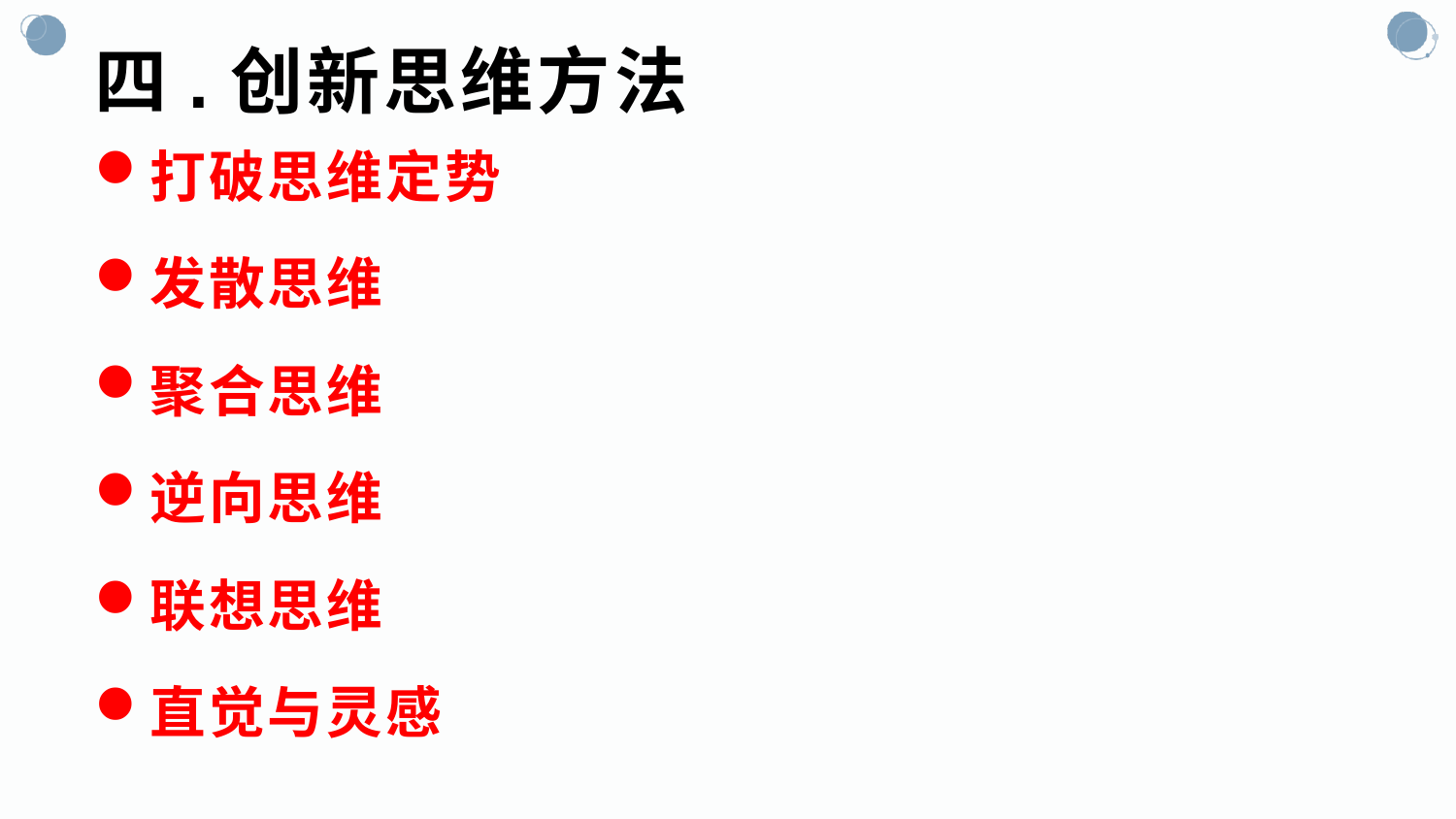

# 四.创新思维方法
打破思维定势
发散思维
聚合思维
逆向思维
联想思维
直觉与灵感